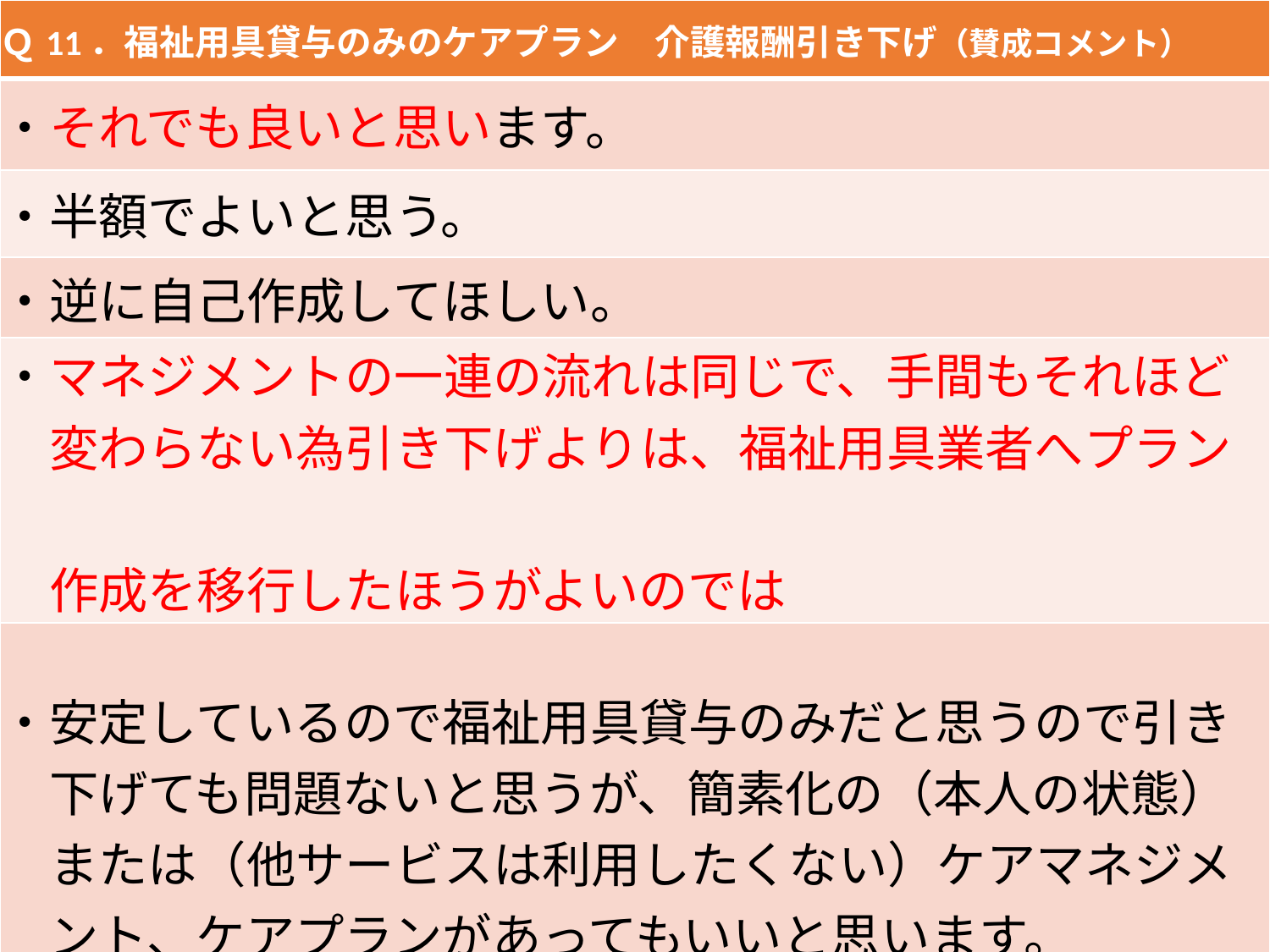

| Ｑ11．福祉用具貸与のみのケアプラン　介護報酬引き下げ（賛成コメント） |
| --- |
| ・それでも良いと思います。 |
| ・半額でよいと思う。 |
| ・逆に自己作成してほしい。 |
| ・マネジメントの一連の流れは同じで、手間もそれほど 　変わらない為引き下げよりは、福祉用具業者へプラン　 　作成を移行したほうがよいのでは |
| ・安定しているので福祉用具貸与のみだと思うので引き 　下げても問題ないと思うが、簡素化の（本人の状態） 　または（他サービスは利用したくない）ケアマネジメ 　ント、ケアプランがあってもいいと思います。 |
46